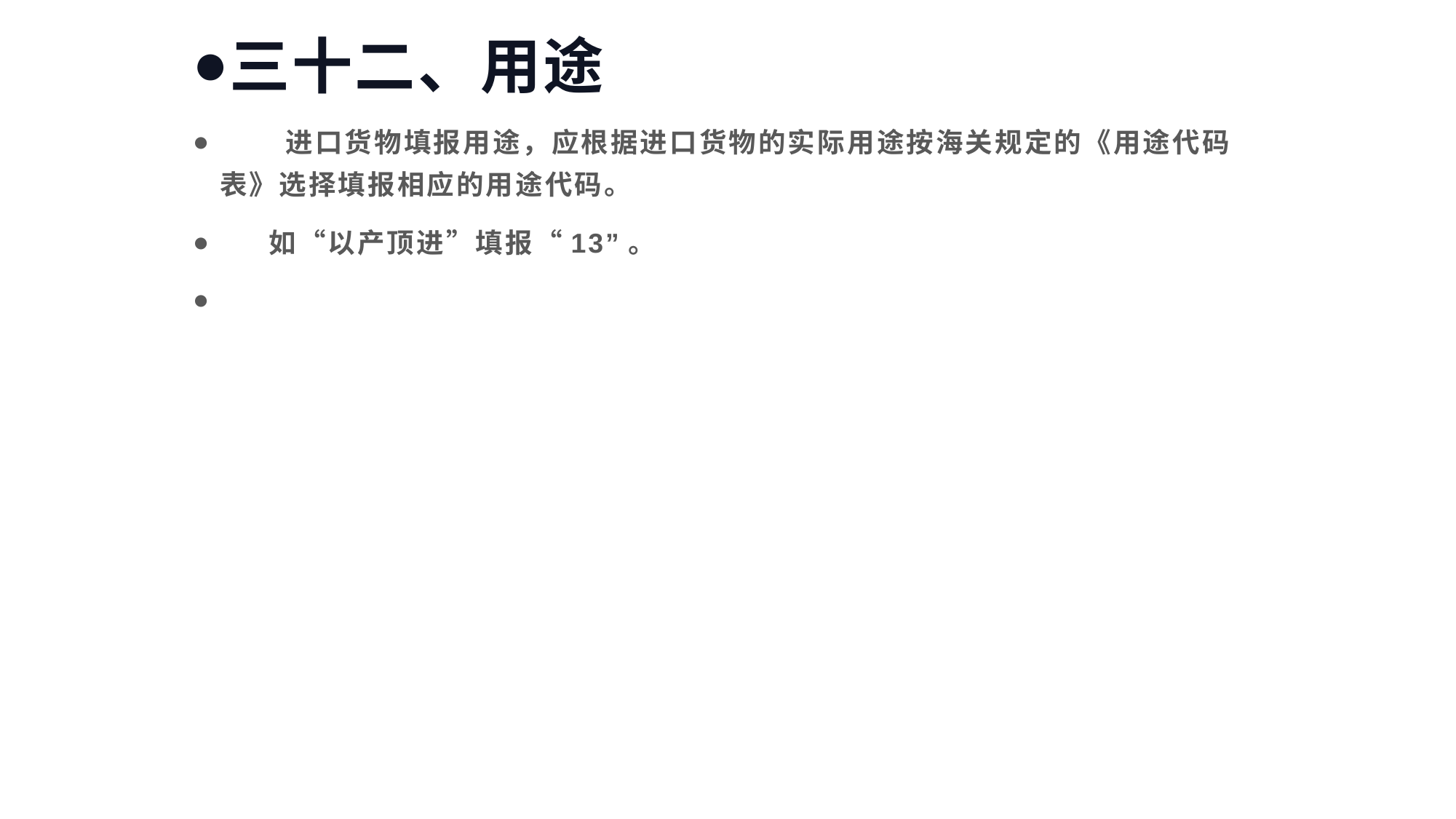

三十二、用途
       进口货物填报用途，应根据进口货物的实际用途按海关规定的《用途代码表》选择填报相应的用途代码。
     如“以产顶进”填报“13”。